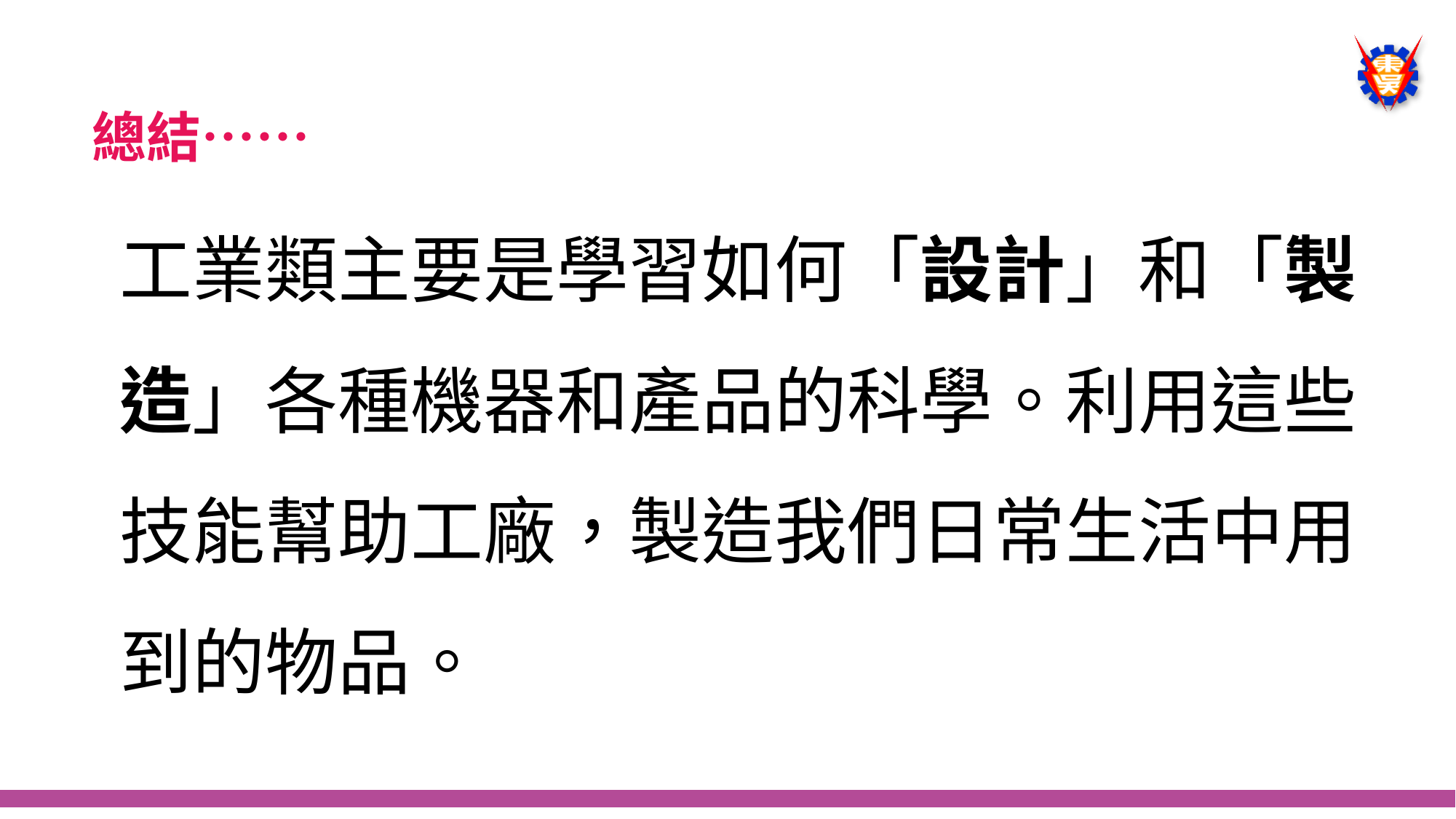

總結……
工業類主要是學習如何「設計」和「製造」各種機器和產品的科學。利用這些技能幫助工廠，製造我們日常生活中用到的物品。